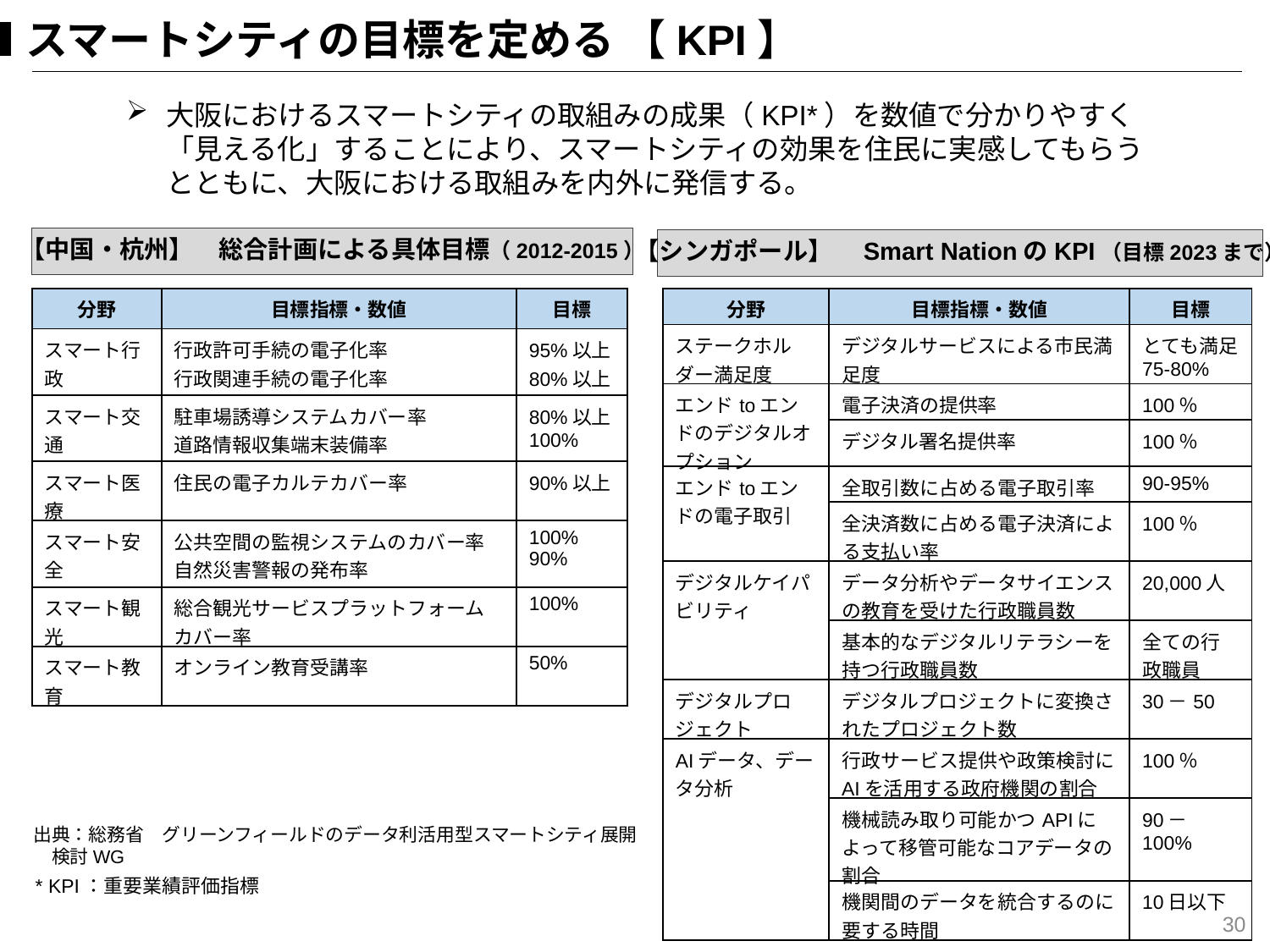

■スマートシティの目標を定める 【KPI】
大阪におけるスマートシティの取組みの成果（KPI*）を数値で分かりやすく「見える化」することにより、スマートシティの効果を住民に実感してもらうとともに、大阪における取組みを内外に発信する。
【中国・杭州】　総合計画による具体目標（2012-2015）
【シンガポール】　Smart NationのKPI（目標2023まで）
| 分野 | 目標指標・数値 | 目標 |
| --- | --- | --- |
| スマート行政 | 行政許可手続の電子化率 行政関連手続の電子化率 | 95%以上 80%以上 |
| スマート交通 | 駐車場誘導システムカバー率 道路情報収集端末装備率 | 80%以上 100% |
| スマート医療 | 住民の電子カルテカバー率 | 90%以上 |
| スマート安全 | 公共空間の監視システムのカバー率 自然災害警報の発布率 | 100% 90% |
| スマート観光 | 総合観光サービスプラットフォームカバー率 | 100% |
| スマート教育 | オンライン教育受講率 | 50% |
| 分野 | 目標指標・数値 | 目標 |
| --- | --- | --- |
| ステークホルダー満足度 | デジタルサービスによる市民満足度 | とても満足75-80% |
| エンドtoエンドのデジタルオプション | 電子決済の提供率 | 100％ |
|  | デジタル署名提供率 | 100％ |
| エンドtoエンドの電子取引 | 全取引数に占める電子取引率 | 90-95% |
|  | 全決済数に占める電子決済による支払い率 | 100％ |
| デジタルケイパビリティ | データ分析やデータサイエンスの教育を受けた行政職員数 | 20,000人 |
|  | 基本的なデジタルリテラシーを持つ行政職員数 | 全ての行政職員 |
| デジタルプロジェクト | デジタルプロジェクトに変換されたプロジェクト数 | 30－50 |
| AIデータ、データ分析 | 行政サービス提供や政策検討にAIを活用する政府機関の割合 | 100％ |
|  | 機械読み取り可能かつAPIによって移管可能なコアデータの割合 | 90－100% |
|  | 機関間のデータを統合するのに要する時間 | 10日以下 |
出典：総務省　グリーンフィールドのデータ利活用型スマートシティ展開　検討WG
* KPI：重要業績評価指標
30